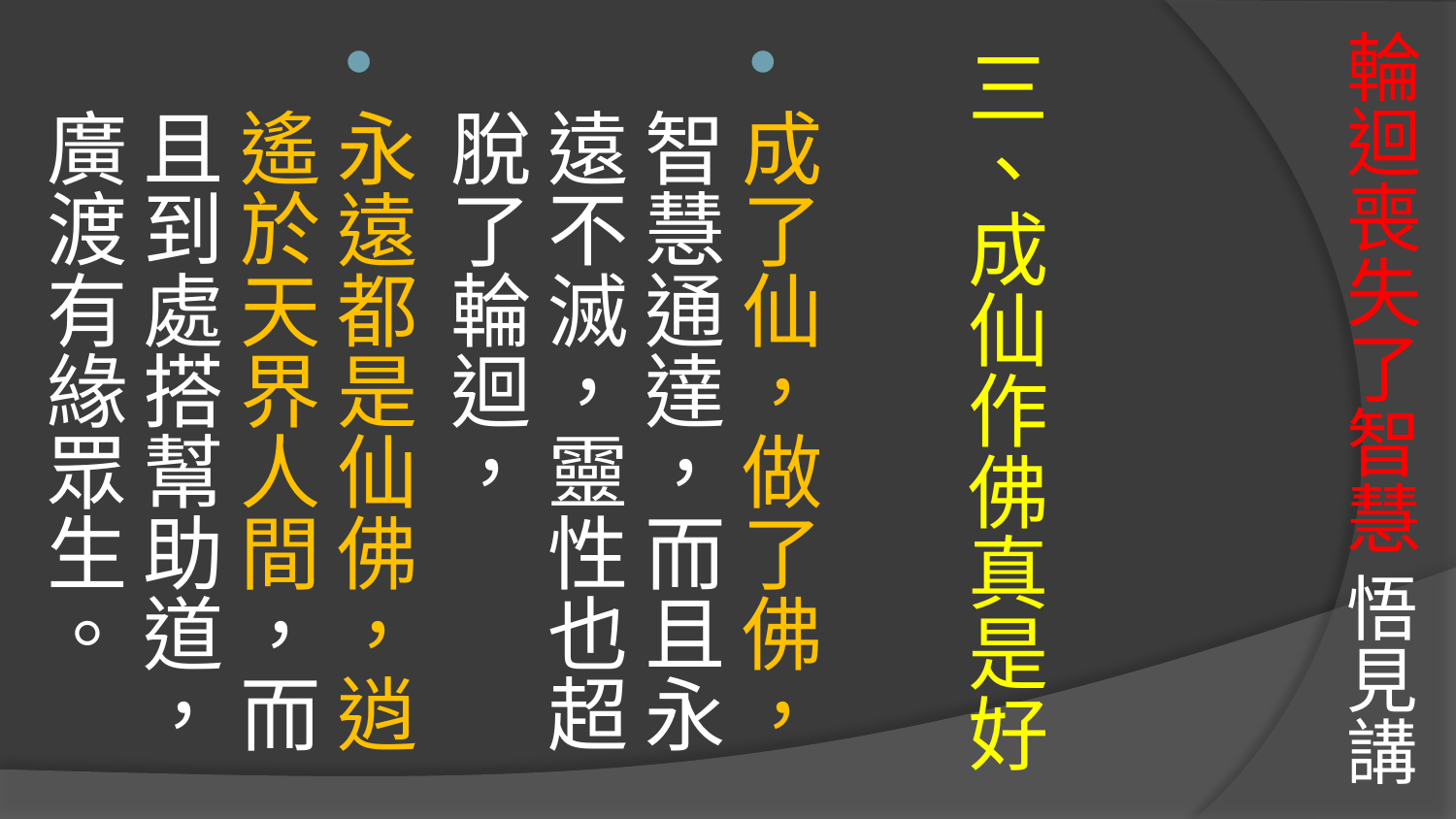

# 輪迴喪失了智慧 悟見講
三、成仙作佛真是好

成了仙，做了佛，智慧通達，而且永遠不滅，靈性也超脫了輪迴，
永遠都是仙佛，逍遙於天界人間，而且到處搭幫助道，廣渡有緣眾生。